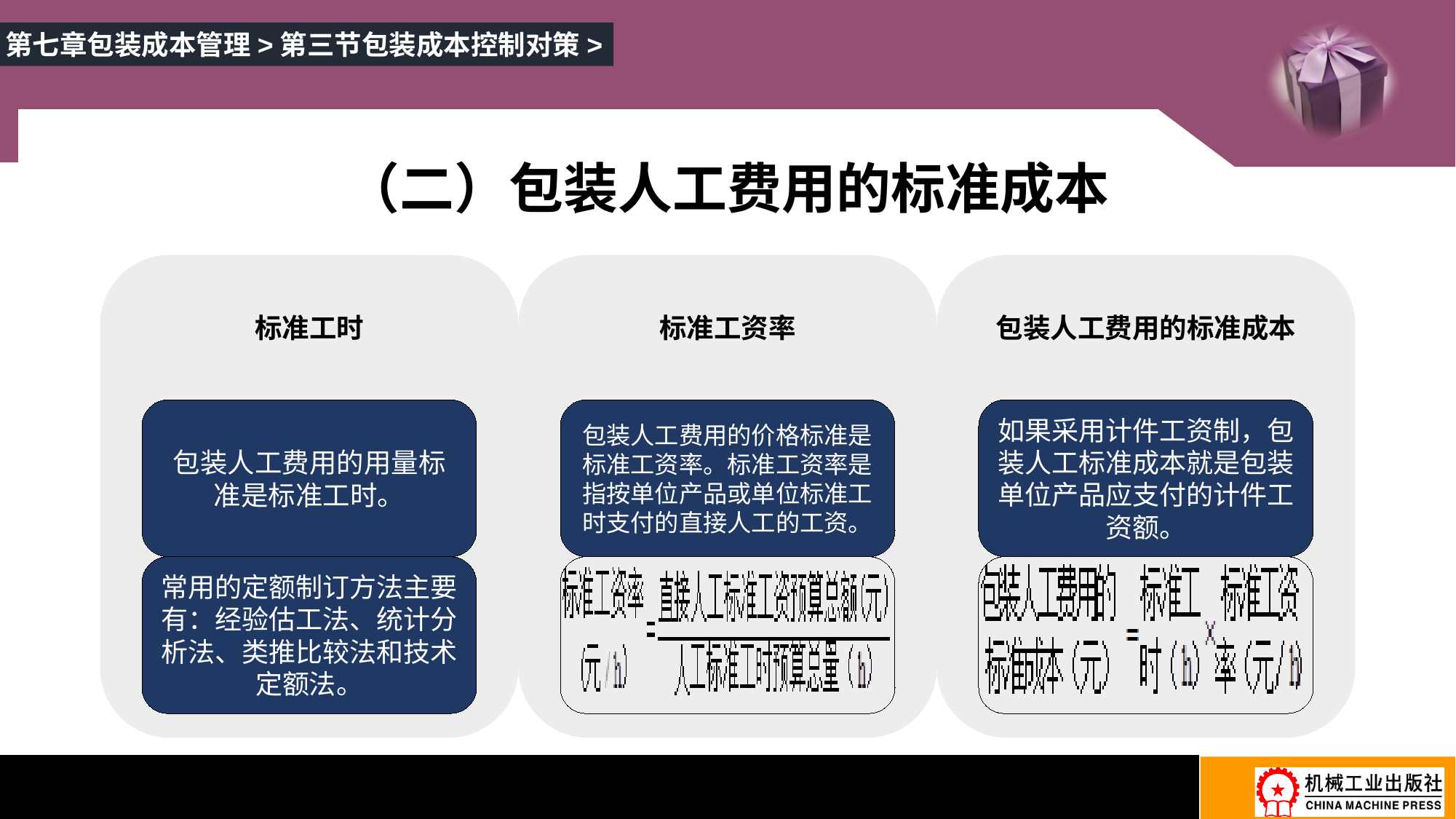

第七章包装成本管理>第三节包装成本控制对策>
# （二）包装人工费用的标准成本
标准工时
包装人工费用的用量标准是标准工时。
常用的定额制订方法主要有：经验估工法、统计分析法、类推比较法和技术定额法。
标准工资率
包装人工费用的价格标准是标准工资率。标准工资率是指按单位产品或单位标准工时支付的直接人工的工资。
包装人工费用的标准成本
如果采用计件工资制，包装人工标准成本就是包装单位产品应支付的计件工资额。